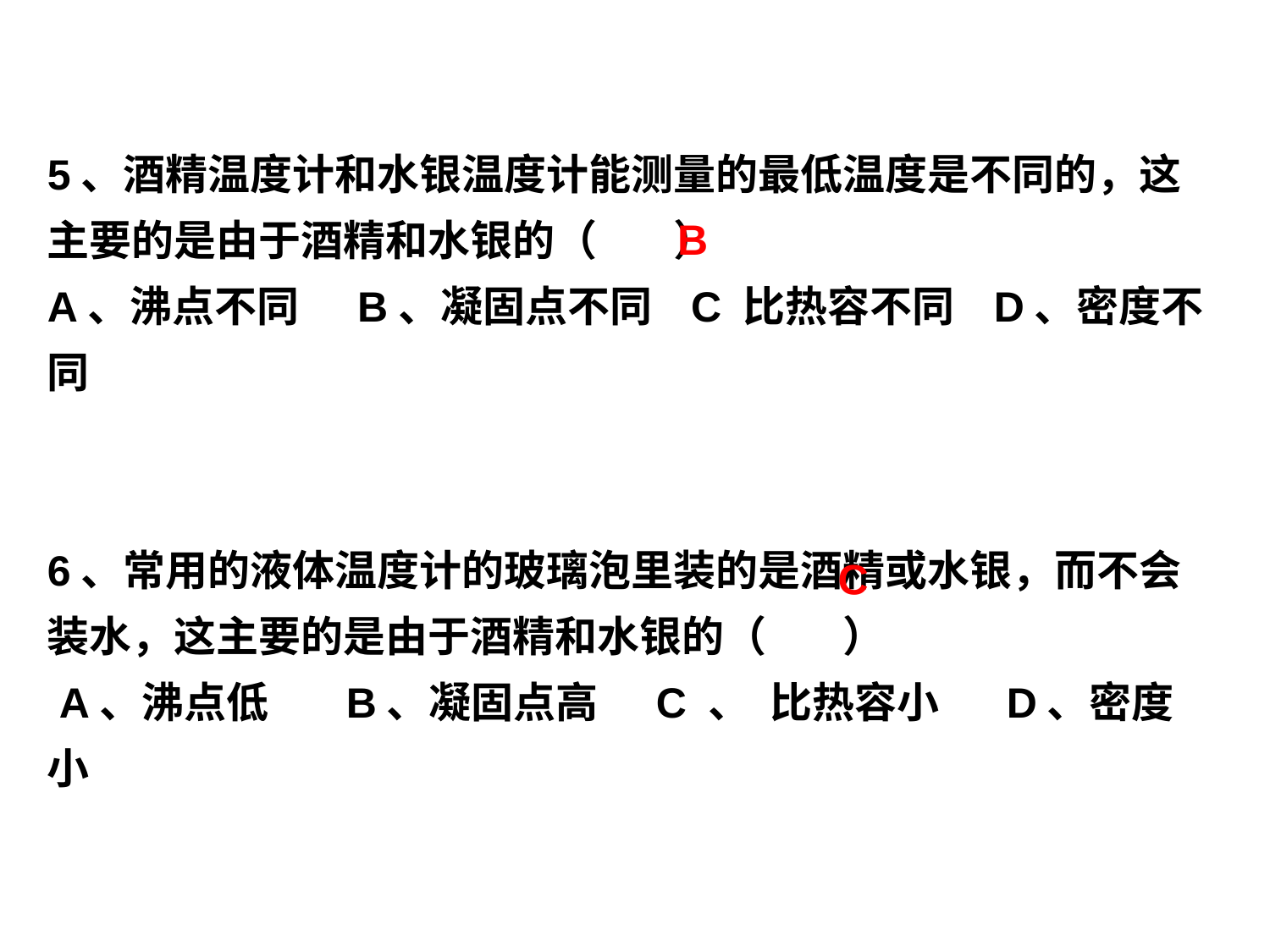

5、酒精温度计和水银温度计能测量的最低温度是不同的，这主要的是由于酒精和水银的（        ）
A、沸点不同     B、凝固点不同   C 比热容不同   D、密度不同

6、常用的液体温度计的玻璃泡里装的是酒精或水银，而不会装水，这主要的是由于酒精和水银的（        ）
 A、沸点低       B、凝固点高     C 、  比热容小      D、密度小
B
C